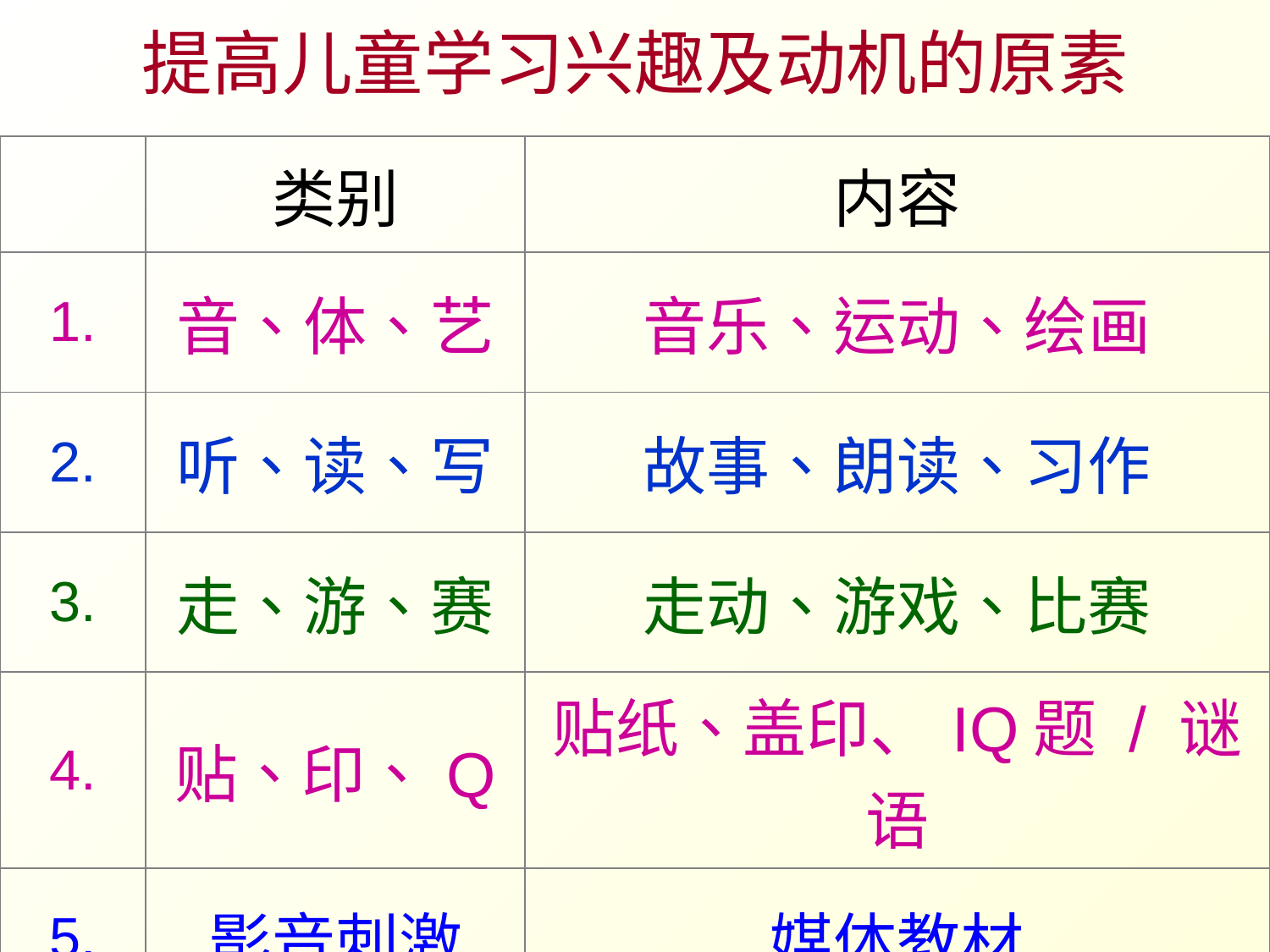

# 提高儿童学习兴趣及动机的原素

|  | 类别 | 内容 |
| --- | --- | --- |
| 1. | 音、体、艺 | 音乐、运动、绘画 |
| 2. | 听、读、写 | 故事、朗读、习作 |
| 3. | 走、游、赛 | 走动、游戏、比赛 |
| 4. | 贴、印、Q | 贴纸、盖印、IQ题 / 谜语 |
| 5. | 影音刺激 | 媒体教材 |